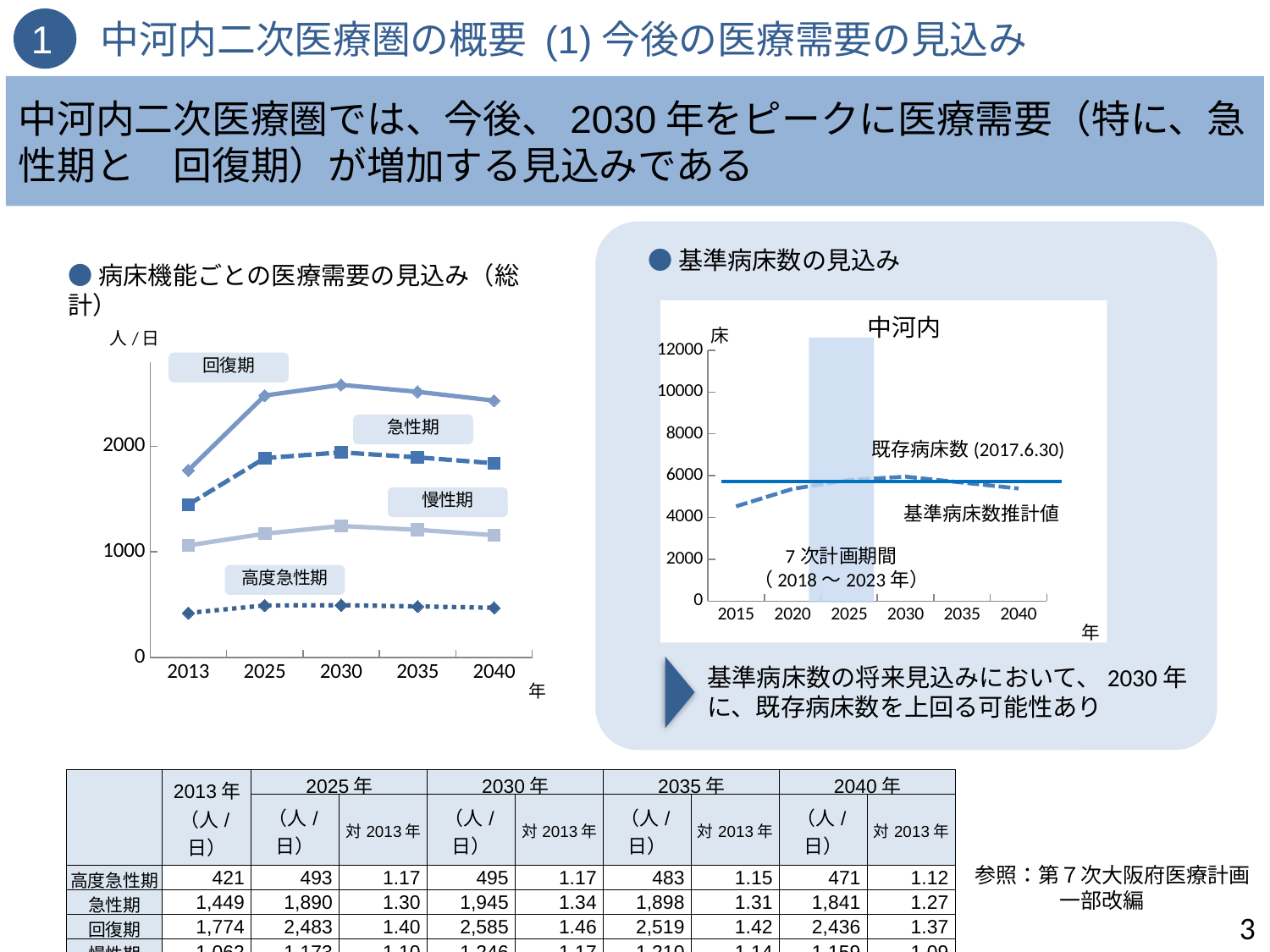

1　中河内二次医療圏の概要 (1)今後の医療需要の見込み

中河内二次医療圏では、今後、2030年をピークに医療需要（特に、急性期と　回復期）が増加する見込みである

●基準病床数の見込み
●病床機能ごとの医療需要の見込み（総計）

### Chart:

| Category | 中河内 |
|---|---|
| 2015 | 4534.0 |
| 2020 | 5368.0 |
| 2025 | 5791.0 |
| 2030 | 5953.0 |
| 2035 | 5670.5 |
| 2040 | 5388.0 |

### Chart

| Category | 高度急性期 | 急性期 | 回復期 | 慢性期 |
|---|---|---|---|---|
| 2013 | 421.15863500000086 | 1448.650825000001 | 1773.7612136999996 | 1062.2426753999996 |
| 2025 | 492.65111539999987 | 1890.4775685999994 | 2483.3637434999987 | 1173.0956689999991 |
| 2030 | 494.79332119999947 | 1944.7737604999986 | 2585.479473 | 1246.2972160000002 |
| 2035 | 483.1294753999997 | 1897.5259486999992 | 2519.3073252000004 | 1209.6330790000002 |
| 2040 | 470.73450219999984 | 1841.0826551999999 | 2435.641018 | 1158.9915370000003 |
既存病床数(2017.6.30)
基準病床数推計値
7次計画期間
（2018～2023年）
基準病床数の将来見込みにおいて、2030年に、既存病床数を上回る可能性あり

|  | 2013年 （人/日） | 2025年 |  | 2030年 |  | 2035年 |  | 2040年 |  |
| --- | --- | --- | --- | --- | --- | --- | --- | --- | --- |
|  |  | （人/日） | 対2013年 | （人/日） | 対2013年 | （人/日） | 対2013年 | （人/日） | 対2013年 |
| 高度急性期 | 421 | 493 | 1.17 | 495 | 1.17 | 483 | 1.15 | 471 | 1.12 |
| 急性期 | 1,449 | 1,890 | 1.30 | 1,945 | 1.34 | 1,898 | 1.31 | 1,841 | 1.27 |
| 回復期 | 1,774 | 2,483 | 1.40 | 2,585 | 1.46 | 2,519 | 1.42 | 2,436 | 1.37 |
| 慢性期 | 1,062 | 1,173 | 1.10 | 1,246 | 1.17 | 1,210 | 1.14 | 1,159 | 1.09 |
| 合計 | 4,706 | 6,039 | 1.28 | 6,271 | 1.33 | 6,110 | 1.30 | 5,907 | 1.26 |
参照：第７次大阪府医療計画
　　　　一部改編
3